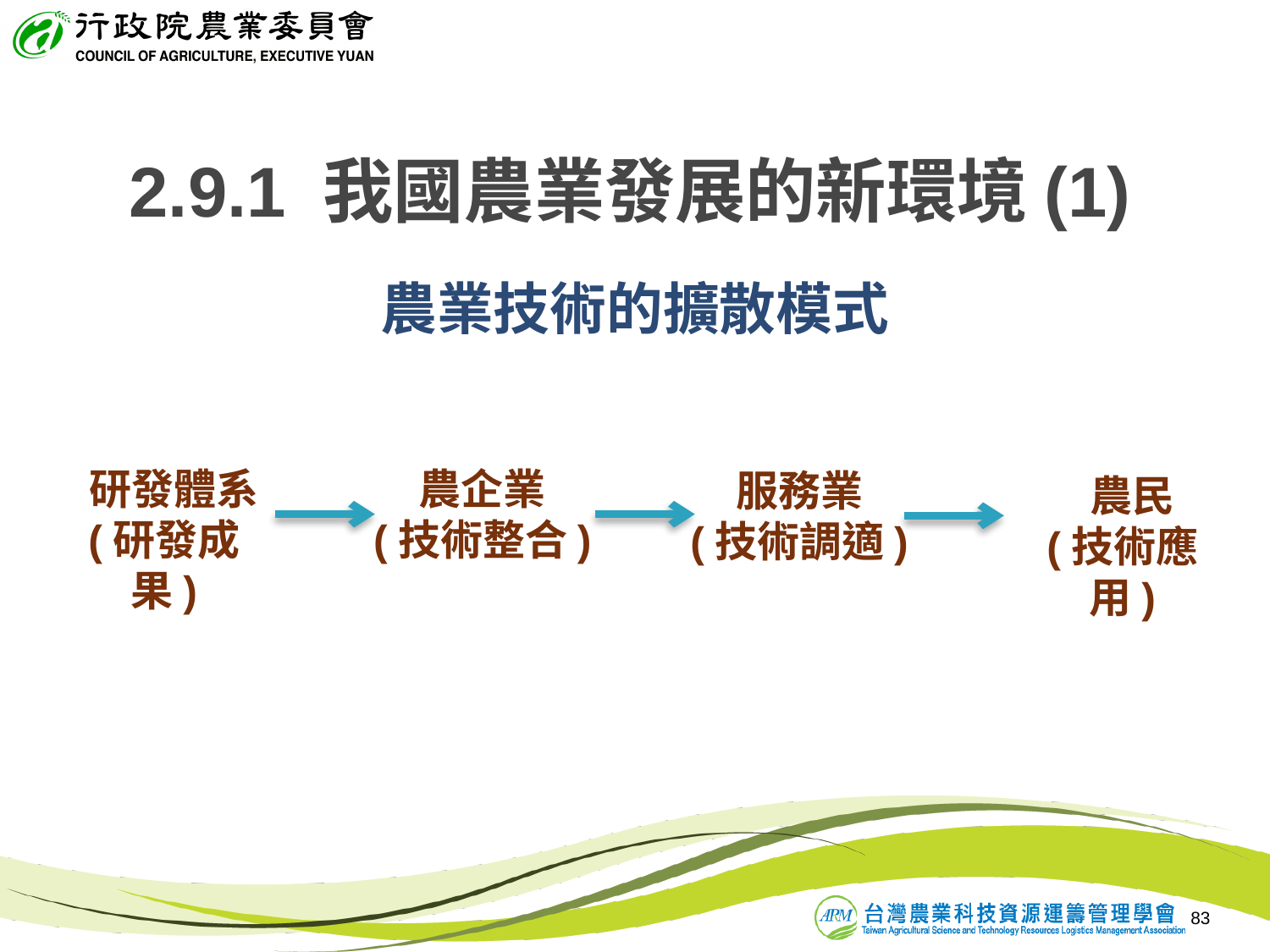

2.9.1 我國農業發展的新環境(1)
農業技術的擴散模式
 研發體系
(研發成果)
農企業
(技術整合)
服務業
(技術調適)
 農民
(技術應用)
83